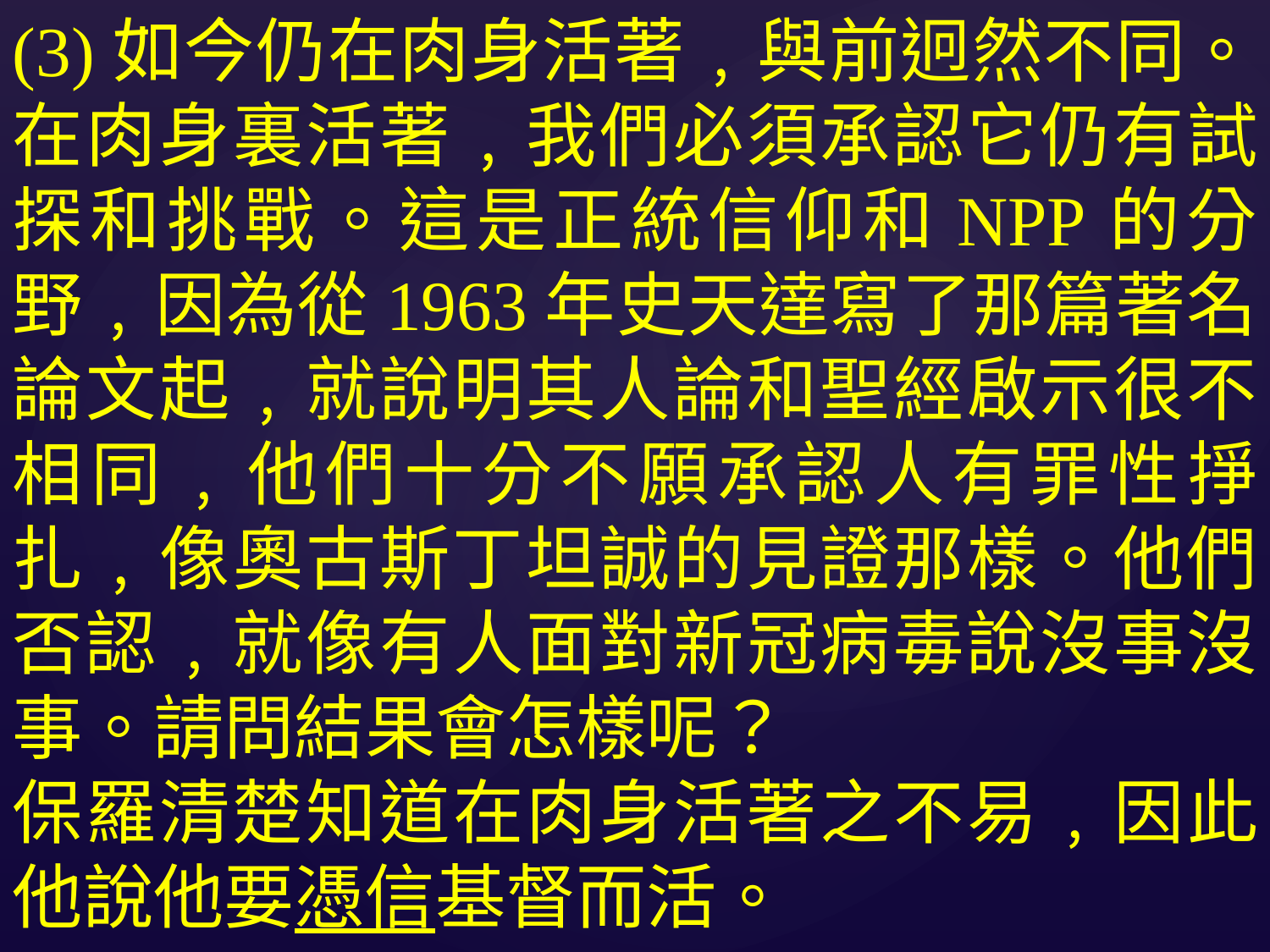

(3)如今仍在肉身活著﹐與前迥然不同。在肉身裏活著﹐我們必須承認它仍有試探和挑戰。這是正統信仰和NPP的分野﹐因為從1963年史天達寫了那篇著名論文起﹐就說明其人論和聖經啟示很不相同﹐他們十分不願承認人有罪性掙扎﹐像奧古斯丁坦誠的見證那樣。他們否認﹐就像有人面對新冠病毒說沒事沒事。請問結果會怎樣呢？
保羅清楚知道在肉身活著之不易﹐因此他說他要憑信基督而活。